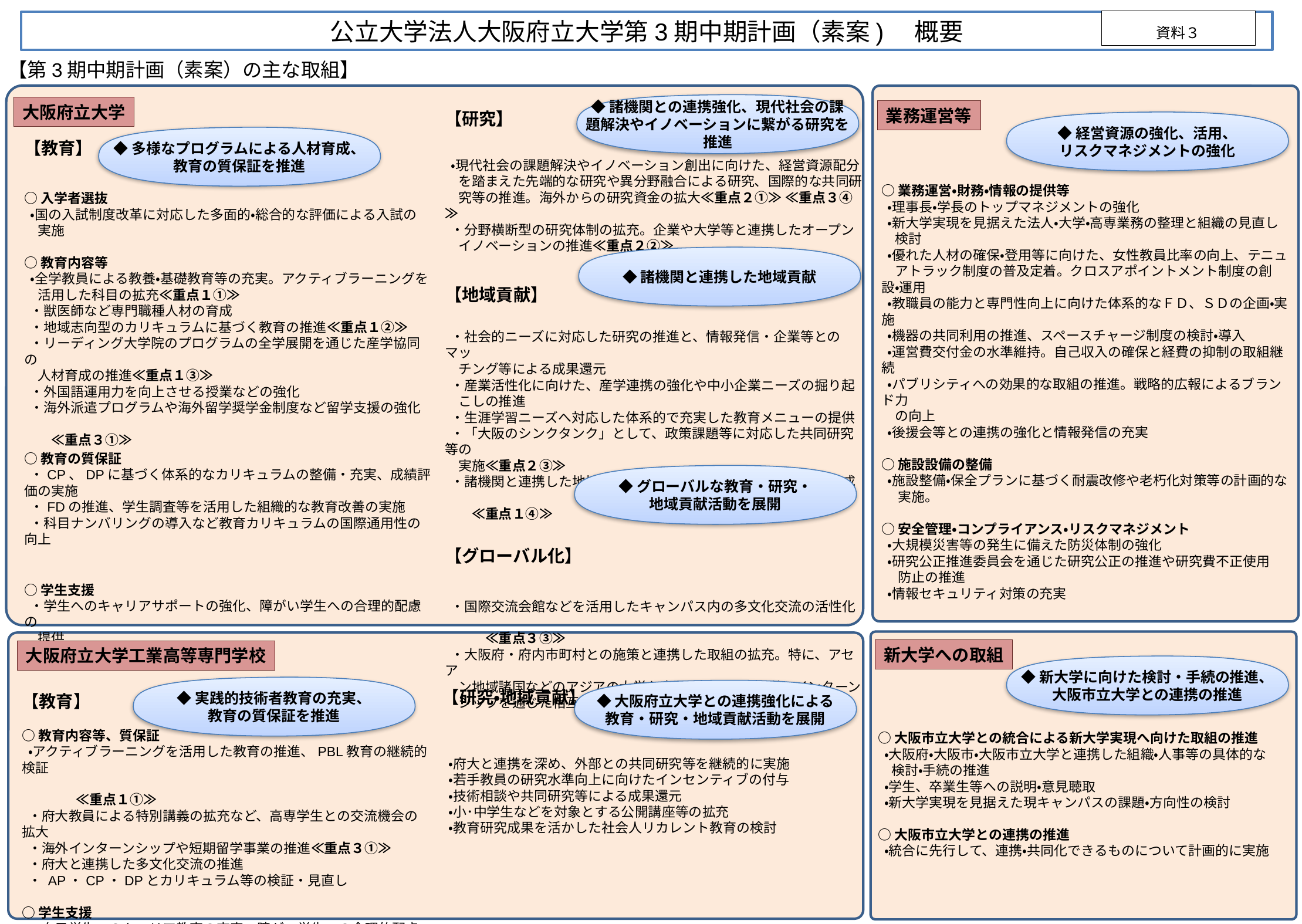

資料３
公立大学法人大阪府立大学第3期中期計画（素案)　概要
【第3期中期計画（素案）の主な取組】

◆諸機関との連携強化、現代社会の課題解決やイノベーションに繋がる研究を推進
大阪府立大学
業務運営等
【研究】

 ・現代社会の課題解決やイノベーション創出に向けた、経営資源配分
　を踏まえた先端的な研究や異分野融合による研究、国際的な共同研
　究等の推進。海外からの研究資金の拡大≪重点２①≫ ≪重点３④≫
 ・分野横断型の研究体制の拡充。企業や大学等と連携したオープン
　イノベーションの推進≪重点２②≫

【地域貢献】

 ・社会的ニーズに対応した研究の推進と、情報発信・企業等とのマッ
　チング等による成果還元
 ・産業活性化に向けた、産学連携の強化や中小企業ニーズの掘り起
　こしの推進
 ・生涯学習ニーズへ対応した体系的で充実した教育メニューの提供
 ・「大阪のシンクタンク」として、政策課題等に対応した共同研究等の
　実施≪重点２③≫
 ・諸機関と連携した地域課題解決に向けた取組の推進、人材の育成
　　　　　　　　　　　　　　　　　　　　　　　　　　　　　　　　　≪重点１④≫

【グローバル化】

 ・国際交流会館などを活用したキャンパス内の多文化交流の活性化
　　 　　　　　　　　　　　　　　　　　　　　　　　　　　　　　　　≪重点３③≫
 ・大阪府・府内市町村との施策と連携した取組の拡充。特に、アセア
　ン地域諸国などのアジアの大学を中心に、研究・留学・インターン
　シップを通じた相互交流を積極的に推進≪重点３②≫

◆経営資源の強化、活用、
リスクマネジメントの強化
◆多様なプログラムによる人材育成、
教育の質保証を推進
【教育】

○入学者選抜
 ・国の入試制度改革に対応した多面的・総合的な評価による入試の
　実施

○教育内容等
 ・全学教員による教養・基礎教育等の充実。アクティブラーニングを
　活用した科目の拡充≪重点１①≫
 ・獣医師など専門職種人材の育成
 ・地域志向型のカリキュラムに基づく教育の推進≪重点１②≫
 ・リーディング大学院のプログラムの全学展開を通じた産学協同の
　人材育成の推進≪重点１③≫
 ・外国語運用力を向上させる授業などの強化
 ・海外派遣プログラムや海外留学奨学金制度など留学支援の強化
　　　　　　　　　　　　　　　　　　　　　　　　　　　　　　　　≪重点３①≫
○教育の質保証
 ・CP、DPに基づく体系的なカリキュラムの整備・充実、成績評価の実施
 ・FDの推進、学生調査等を活用した組織的な教育改善の実施
 ・科目ナンバリングの導入など教育カリキュラムの国際通用性の向上

○学生支援
 ・学生へのキャリアサポートの強化、障がい学生への合理的配慮の
　提供

○業務運営・財務・情報の提供等
 ・理事長・学長のトップマネジメントの強化
 ・新大学実現を見据えた法人・大学・高専業務の整理と組織の見直し
　検討
 ・優れた人材の確保・登用等に向けた、女性教員比率の向上、テニュ
　アトラック制度の普及定着。クロスアポイントメント制度の創設・運用
 ・教職員の能力と専門性向上に向けた体系的なＦＤ、ＳＤの企画・実施
 ・機器の共同利用の推進、スペースチャージ制度の検討・導入
 ・運営費交付金の水準維持。自己収入の確保と経費の抑制の取組継続
 ・パブリシティへの効果的な取組の推進。戦略的広報によるブランド力
　の向上
 ・後援会等との連携の強化と情報発信の充実

○施設設備の整備
 ・施設整備・保全プランに基づく耐震改修や老朽化対策等の計画的な
　 実施。

○安全管理・コンプライアンス・リスクマネジメント
 ・大規模災害等の発生に備えた防災体制の強化
 ・研究公正推進委員会を通じた研究公正の推進や研究費不正使用
　 防止の推進
 ・情報セキュリティ対策の充実
◆諸機関と連携した地域貢献
◆グローバルな教育・研究・
地域貢献活動を展開

新大学への取組
大阪府立大学工業高等専門学校
◆新大学に向けた検討・手続の推進、
大阪市立大学との連携の推進

【教育】

○教育内容等、質保証
 ・アクティブラーニングを活用した教育の推進、PBL教育の継続的検証
　　　　　　　　　　　　　　　　　　　　　　　　　　　　　　　　　　≪重点１①≫
 ・府大教員による特別講義の拡充など、高専学生との交流機会の拡大
 ・海外インターンシップや短期留学事業の推進≪重点３①≫
 ・府大と連携した多文化交流の推進
 ・ AP・CP・DPとカリキュラム等の検証・見直し

○学生支援
 ・女子学生へのキャリア教育の充実、障がい学生への合理的配慮の
　提供
◆実践的技術者教育の充実、
教育の質保証を推進
◆大阪府立大学との連携強化による
教育・研究・地域貢献活動を展開
【研究・地域貢献】

 ・府大と連携を深め、外部との共同研究等を継続的に実施
 ・若手教員の研究水準向上に向けたインセンティブの付与
 ・技術相談や共同研究等による成果還元
 ・小･中学生などを対象とする公開講座等の拡充
 ・教育研究成果を活かした社会人リカレント教育の検討

○大阪市立大学との統合による新大学実現へ向けた取組の推進
 ・大阪府・大阪市・大阪市立大学と連携した組織・人事等の具体的な
　検討・手続の推進
 ・学生、卒業生等への説明・意見聴取
 ・新大学実現を見据えた現キャンパスの課題・方向性の検討

○大阪市立大学との連携の推進
 ・統合に先行して、連携・共同化できるものについて計画的に実施